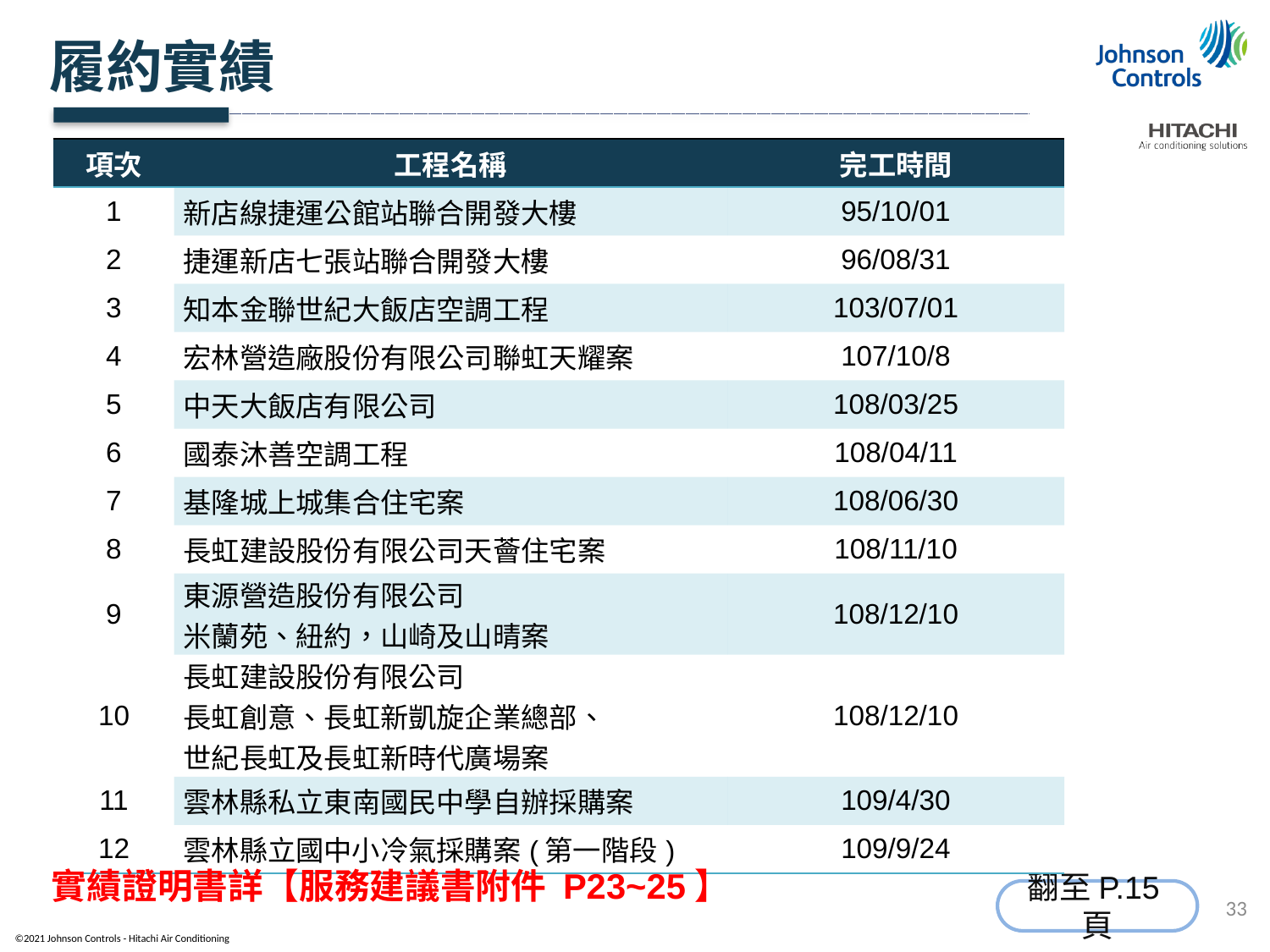

履約實績

| 項次 | 工程名稱 | 完工時間 |
| --- | --- | --- |
| 1 | 新店線捷運公館站聯合開發大樓 | 95/10/01 |
| 2 | 捷運新店七張站聯合開發大樓 | 96/08/31 |
| 3 | 知本金聯世紀大飯店空調工程 | 103/07/01 |
| 4 | 宏林營造廠股份有限公司聯虹天耀案 | 107/10/8 |
| 5 | 中天大飯店有限公司 | 108/03/25 |
| 6 | 國泰沐善空調工程 | 108/04/11 |
| 7 | 基隆城上城集合住宅案 | 108/06/30 |
| 8 | 長虹建設股份有限公司天薈住宅案 | 108/11/10 |
| 9 | 東源營造股份有限公司 米蘭苑、紐約，山崎及山晴案 | 108/12/10 |
| 10 | 長虹建設股份有限公司 長虹創意、長虹新凱旋企業總部、 世紀長虹及長虹新時代廣場案 | 108/12/10 |
| 11 | 雲林縣私立東南國民中學自辦採購案 | 109/4/30 |
| 12 | 雲林縣立國中小冷氣採購案(第一階段) | 109/9/24 |
實績證明書詳【服務建議書附件 P23~25】
翻至P.15頁
33